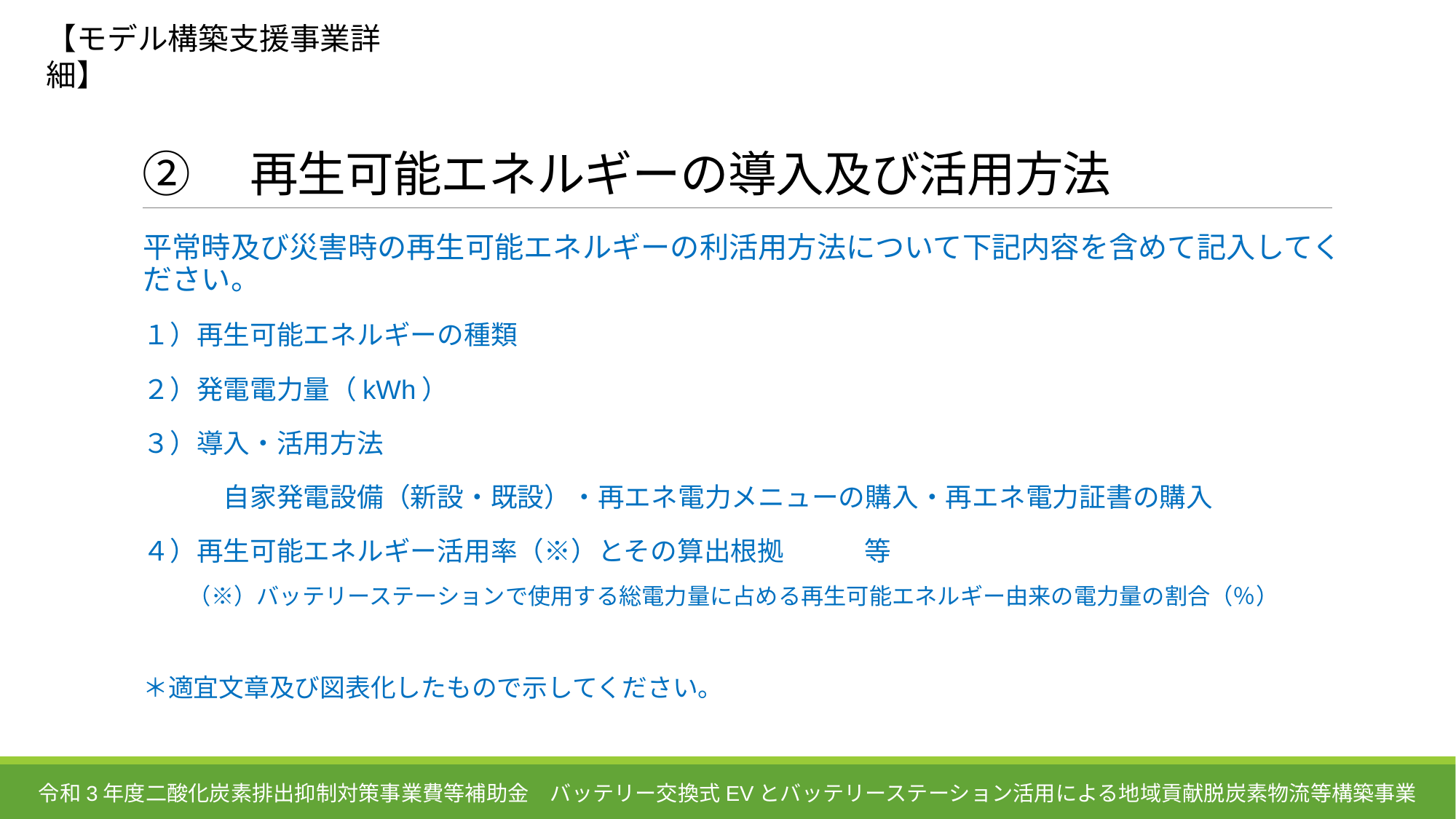

【モデル構築支援事業詳細】
# ②　再生可能エネルギーの導入及び活用方法
平常時及び災害時の再生可能エネルギーの利活用方法について下記内容を含めて記入してください。
１）再生可能エネルギーの種類
２）発電電力量（kWh）
３）導入・活用方法
　　　自家発電設備（新設・既設）・再エネ電力メニューの購入・再エネ電力証書の購入
４）再生可能エネルギー活用率（※）とその算出根拠　　　等
　　（※）バッテリーステーションで使用する総電力量に占める再生可能エネルギー由来の電力量の割合（％）

＊適宜文章及び図表化したもので示してください。

令和3年度二酸化炭素排出抑制対策事業費等補助金　バッテリー交換式EVとバッテリーステーション活用による地域貢献脱炭素物流等構築事業